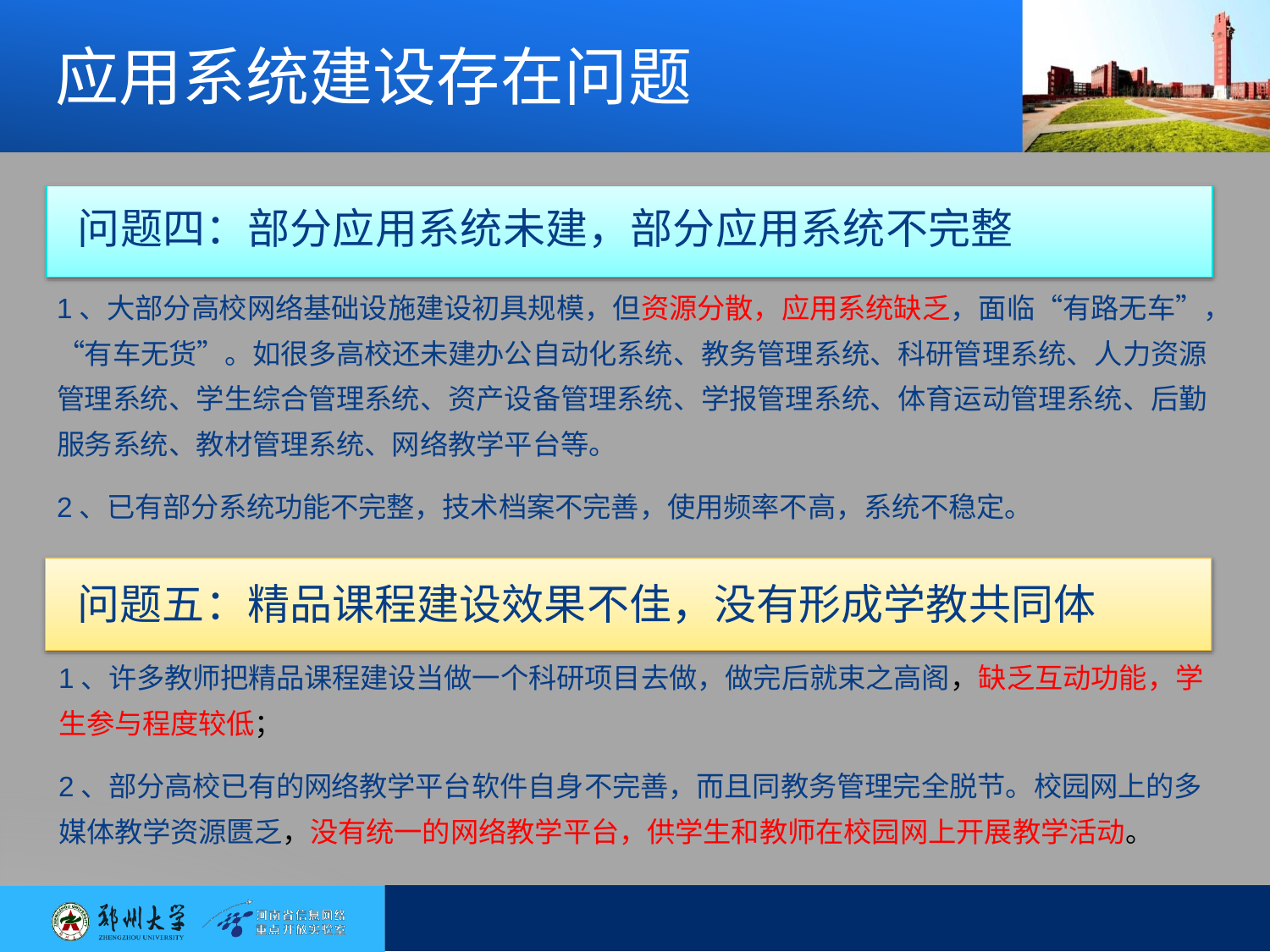

# 应用系统建设存在问题

问题四：部分应用系统未建，部分应用系统不完整
1、大部分高校网络基础设施建设初具规模，但资源分散，应用系统缺乏，面临“有路无车”， “有车无货”。如很多高校还未建办公自动化系统、教务管理系统、科研管理系统、人力资源 管理系统、学生综合管理系统、资产设备管理系统、学报管理系统、体育运动管理系统、后勤 服务系统、教材管理系统、网络教学平台等。

2、已有部分系统功能不完整，技术档案不完善，使用频率不高，系统不稳定。

问题五：精品课程建设效果不佳，没有形成学教共同体

1、许多教师把精品课程建设当做一个科研项目去做，做完后就束之高阁，缺乏互动功能，学 生参与程度较低；

2、部分高校已有的网络教学平台软件自身不完善，而且同教务管理完全脱节。校园网上的多

媒体教学资源匮乏，没有统一的网络教学平台，供学生和教师在校园网上开展教学活动。